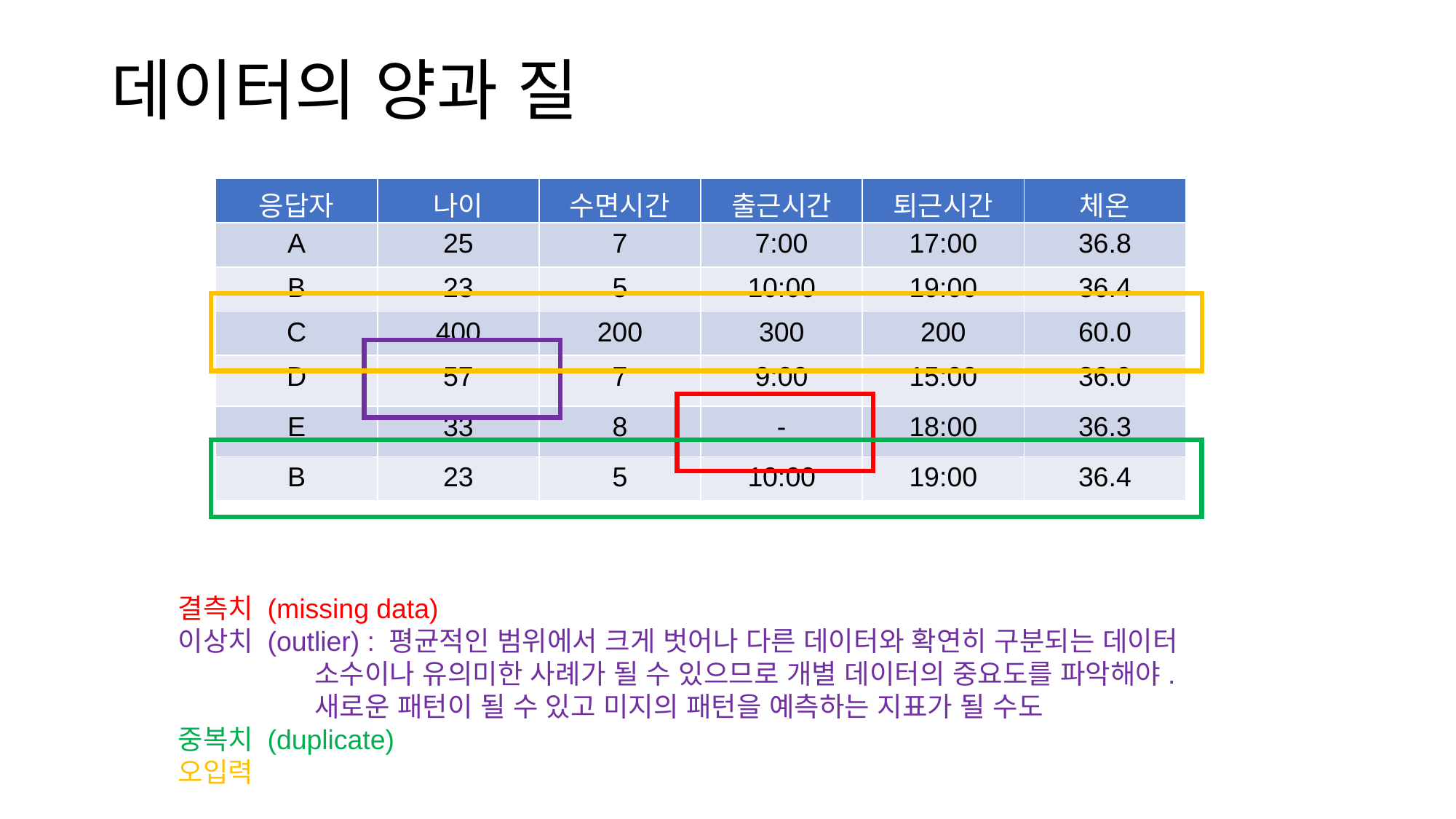

# 데이터의 양과 질
| 응답자 | 나이 | 수면시간 | 출근시간 | 퇴근시간 | 체온 |
| --- | --- | --- | --- | --- | --- |
| A | 25 | 7 | 7:00 | 17:00 | 36.8 |
| B | 23 | 5 | 10:00 | 19:00 | 36.4 |
| C | 400 | 200 | 300 | 200 | 60.0 |
| D | 57 | 7 | 9:00 | 15:00 | 36.0 |
| E | 33 | 8 | - | 18:00 | 36.3 |
| B | 23 | 5 | 10:00 | 19:00 | 36.4 |

결측치 (missing data)
이상치 (outlier) : 평균적인 범위에서 크게 벗어나 다른 데이터와 확연히 구분되는 데이터
                 소수이나 유의미한 사례가 될 수 있으므로 개별 데이터의 중요도를 파악해야.
                 새로운 패턴이 될 수 있고 미지의 패턴을 예측하는 지표가 될 수도
중복치 (duplicate)
오입력